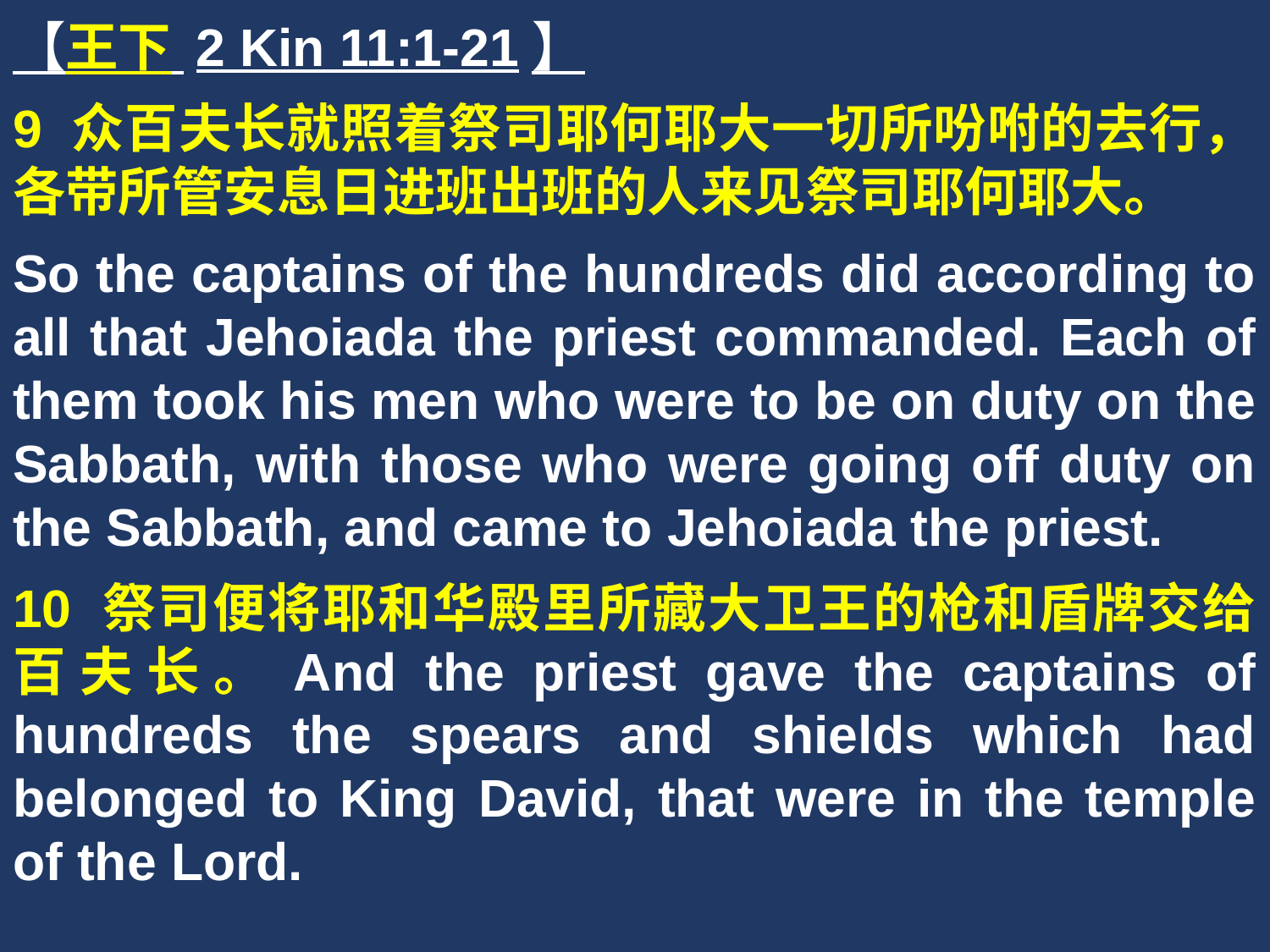

【王下 2 Kin 11:1-21】
9 众百夫长就照着祭司耶何耶大一切所吩咐的去行，各带所管安息日进班出班的人来见祭司耶何耶大。
So the captains of the hundreds did according to all that Jehoiada the priest commanded. Each of them took his men who were to be on duty on the Sabbath, with those who were going off duty on the Sabbath, and came to Jehoiada the priest.
10 祭司便将耶和华殿里所藏大卫王的枪和盾牌交给百夫长。And the priest gave the captains of hundreds the spears and shields which had belonged to King David, that were in the temple of the Lord.